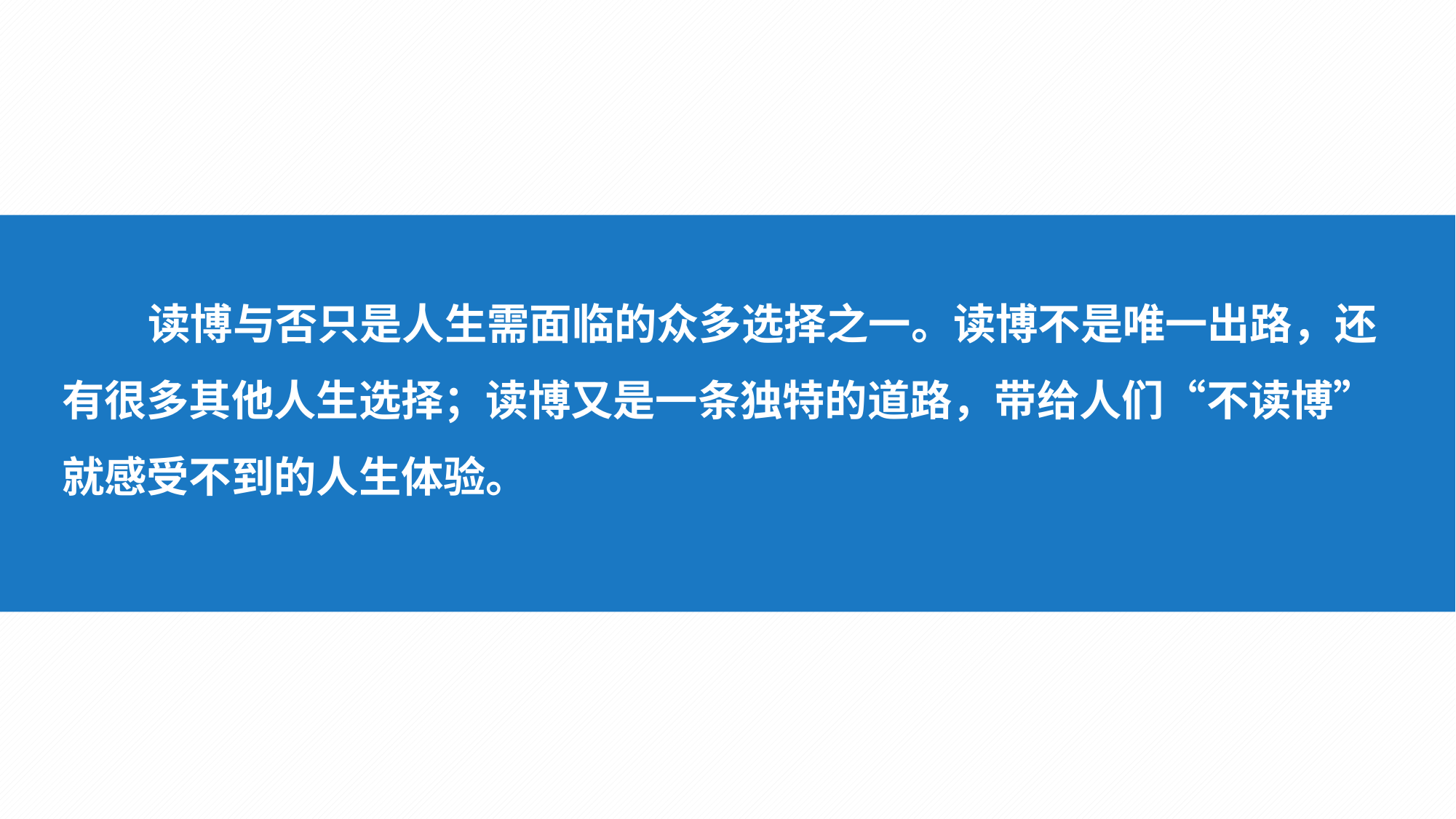

读博与否只是人生需面临的众多选择之一。读博不是唯一出路，还有很多其他人生选择；读博又是一条独特的道路，带给人们“不读博”就感受不到的人生体验。